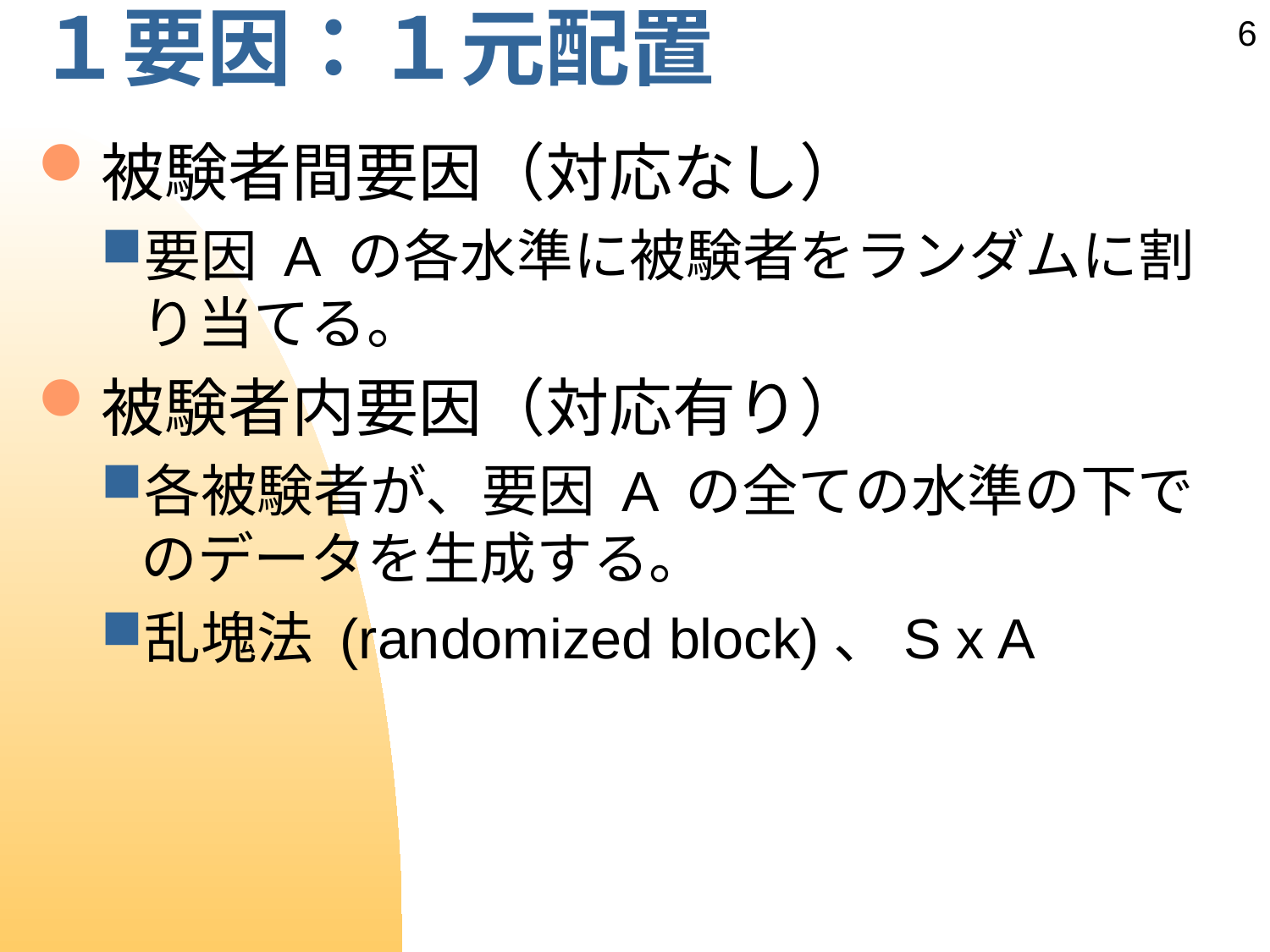

# １要因：１元配置
6
被験者間要因（対応なし）
要因 A の各水準に被験者をランダムに割り当てる。
被験者内要因（対応有り）
各被験者が、要因 A の全ての水準の下でのデータを生成する。
乱塊法 (randomized block)、S x A